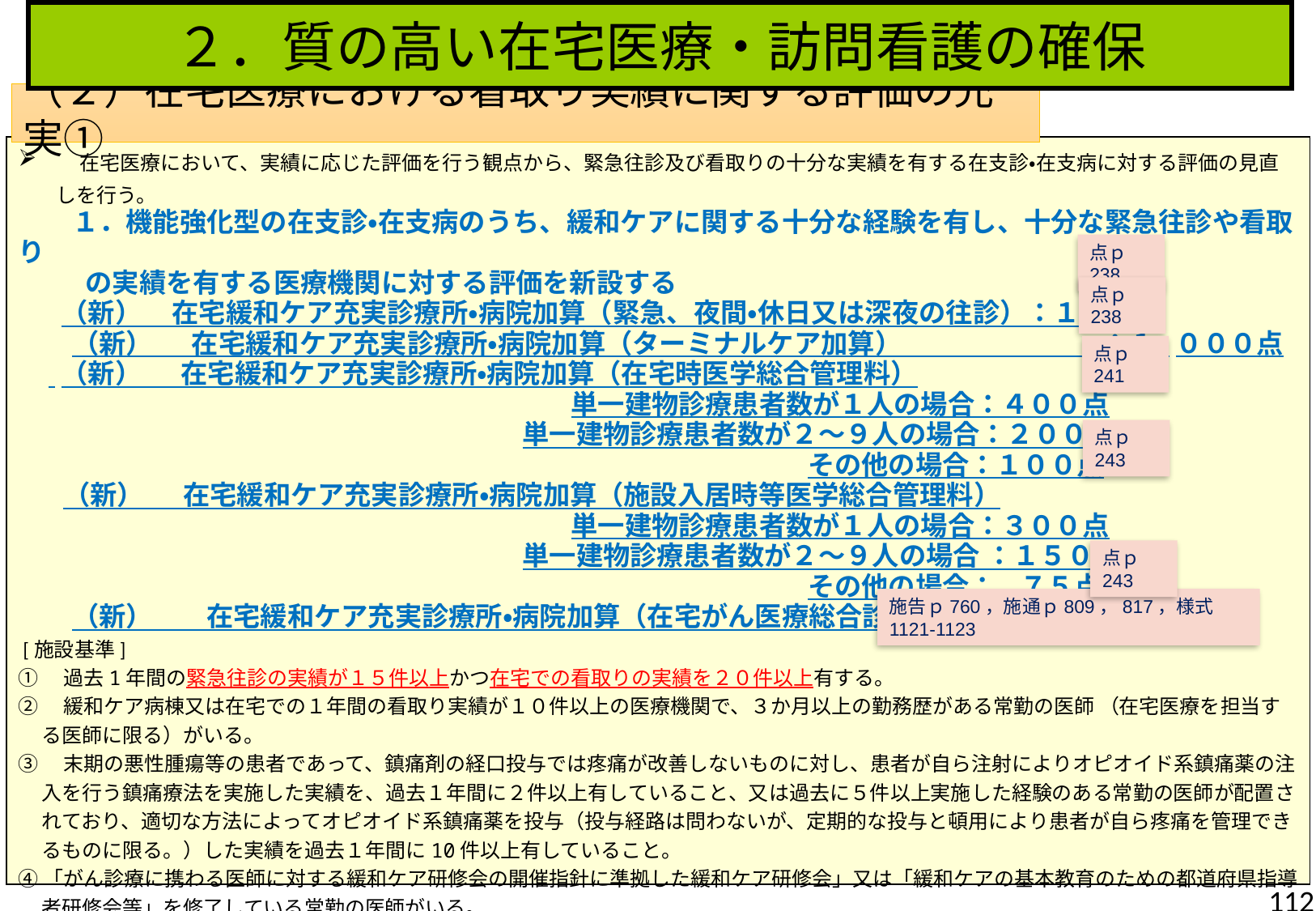

２．質の高い在宅医療・訪問看護の確保
（２）在宅医療における看取り実績に関する評価の充実①
　在宅医療において、実績に応じた評価を行う観点から、緊急往診及び看取りの十分な実績を有する在支診・在支病に対する評価の見直しを行う。
　　１．機能強化型の在支診・在支病のうち、緩和ケアに関する十分な経験を有し、十分な緊急往診や看取り
          の実績を有する医療機関に対する評価を新設する
      （新）     在宅緩和ケア充実診療所・病院加算（緊急、夜間・休日又は深夜の往診）：１００点
　　（新）　  在宅緩和ケア充実診療所・病院加算（ターミナルケア加算）　　　　　　　  ：１,０００点
      （新）　  在宅緩和ケア充実診療所・病院加算（在宅時医学総合管理料）
                                                                                          単一建物診療患者数が１人の場合：４００点
                                                                                  単一建物診療患者数が２～９人の場合：２００点
                                                                                                                                 その他の場合：１００点
　   （新）　  在宅緩和ケア充実診療所・病院加算（施設入居時等医学総合管理料）
                                                                                          単一建物診療患者数が１人の場合：３００点
                                                                                  単一建物診療患者数が２～９人の場合 ：１５０点
                                                                                                                                 その他の場合：    ７５点
　　（新）　　在宅緩和ケア充実診療所・病院加算（在宅がん医療総合診療料）              ：１５０点
 [施設基準]
①　過去1年間の緊急往診の実績が１５件以上かつ在宅での看取りの実績を２０件以上有する。
②　緩和ケア病棟又は在宅での１年間の看取り実績が１０件以上の医療機関で、３か月以上の勤務歴がある常勤の医師 （在宅医療を担当する医師に限る）がいる。
③　末期の悪性腫瘍等の患者であって、鎮痛剤の経口投与では疼痛が改善しないものに対し、患者が自ら注射によりオピオイド系鎮痛薬の注入を行う鎮痛療法を実施した実績を、過去１年間に２件以上有していること、又は過去に５件以上実施した経験のある常勤の医師が配置されており、適切な方法によってオピオイド系鎮痛薬を投与（投与経路は問わないが、定期的な投与と頓用により患者が自ら疼痛を管理できるものに限る。）した実績を過去１年間に10件以上有していること。
④「がん診療に携わる医師に対する緩和ケア研修会の開催指針に準拠した緩和ケア研修会」又は「緩和ケアの基本教育のための都道府県指導者研修会等」を修了している常勤の医師がいる。
⑤　院内等に、過去１年間の看取り実績及び十分な緩和ケアが受けられる旨の掲示をするなど、患者に対して必要な情報提供がなされている。
点ｐ238
点ｐ238
点ｐ241
点ｐ243
点ｐ243
施告ｐ760，施通ｐ809，817，様式1121-1123
112